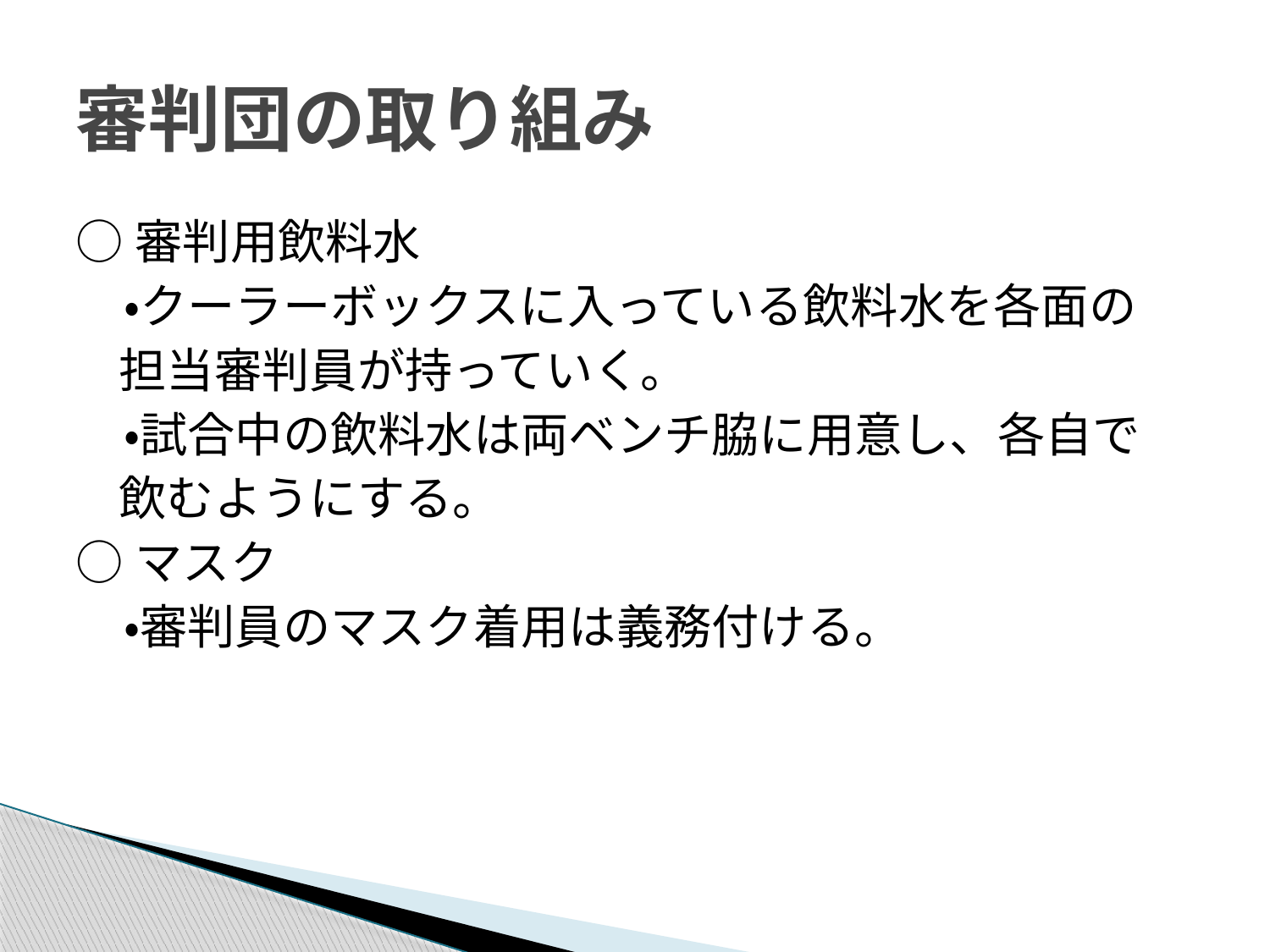

# 審判団の取り組み
○審判用飲料水
　・クーラーボックスに入っている飲料水を各面の
   担当審判員が持っていく。
　・試合中の飲料水は両ベンチ脇に用意し、各自で
   飲むようにする。
○マスク
　・審判員のマスク着用は義務付ける。